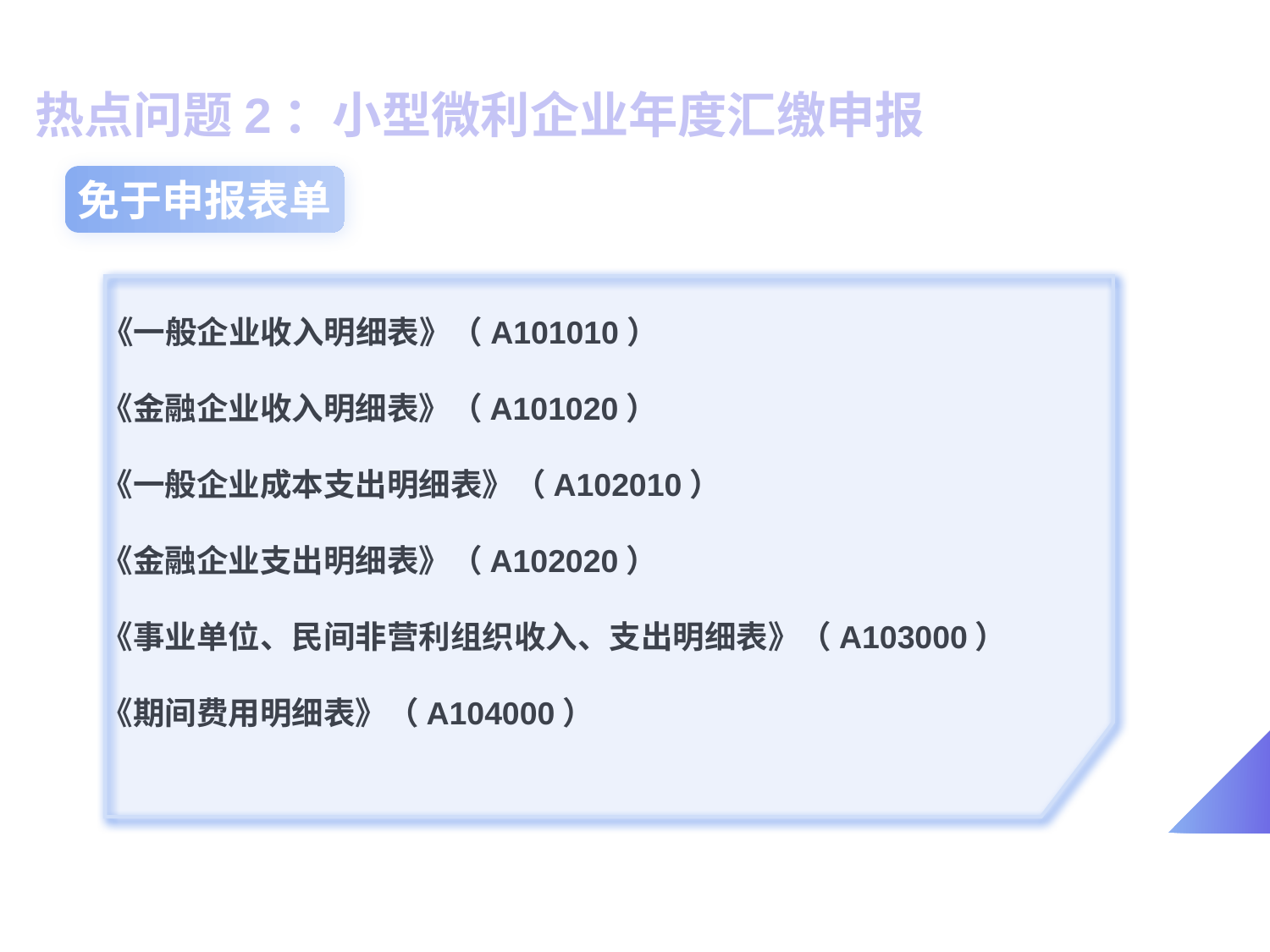

# 热点问题2：小型微利企业年度汇缴申报
免于申报表单
    《一般企业收入明细表》（A101010）
    《金融企业收入明细表》（A101020）
    《一般企业成本支出明细表》（A102010）
    《金融企业支出明细表》（A102020）
    《事业单位、民间非营利组织收入、支出明细表》（A103000）
    《期间费用明细表》（A104000）